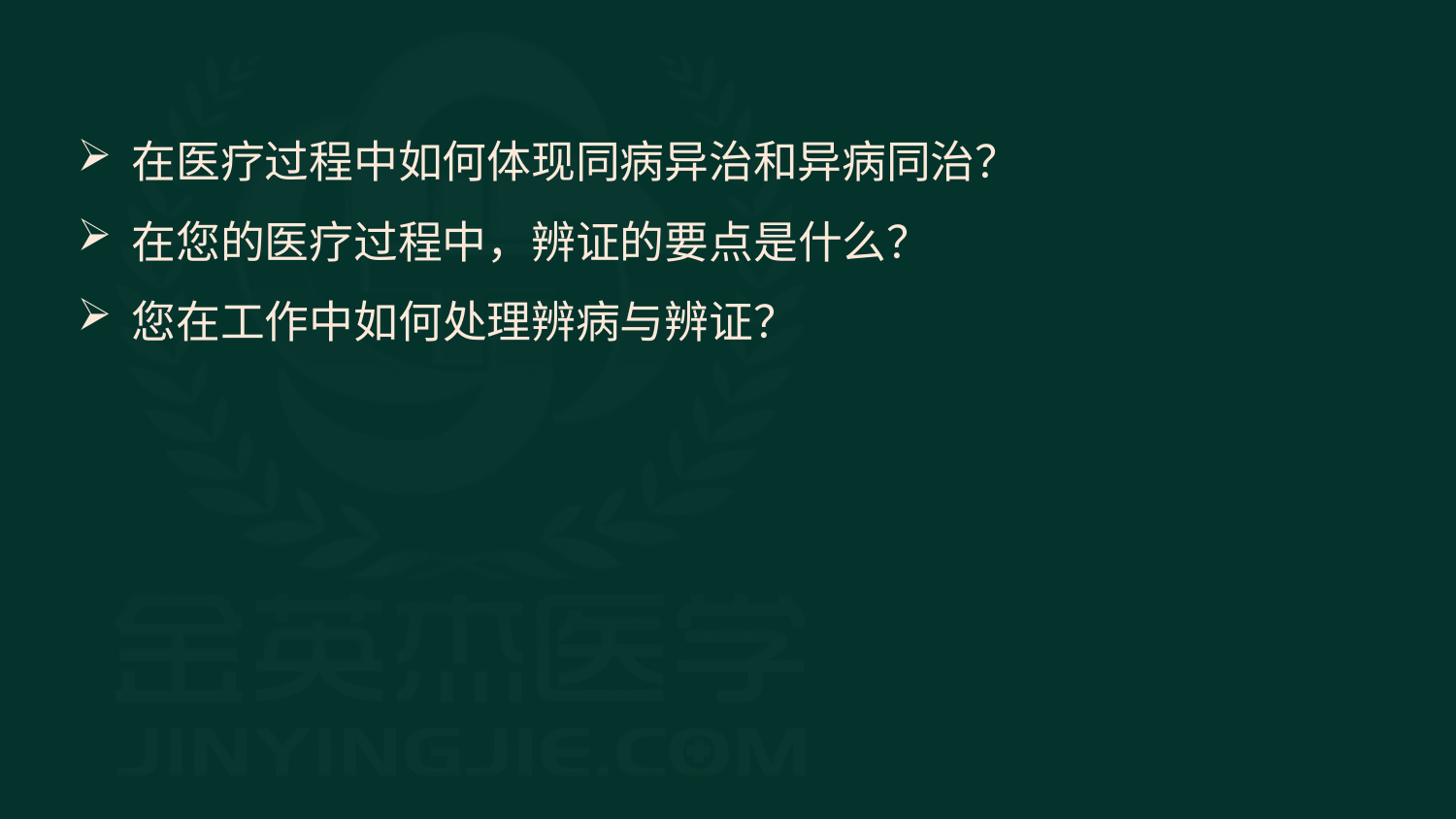

在医疗过程中如何体现同病异治和异病同治？
在您的医疗过程中，辨证的要点是什么？
您在工作中如何处理辨病与辨证？